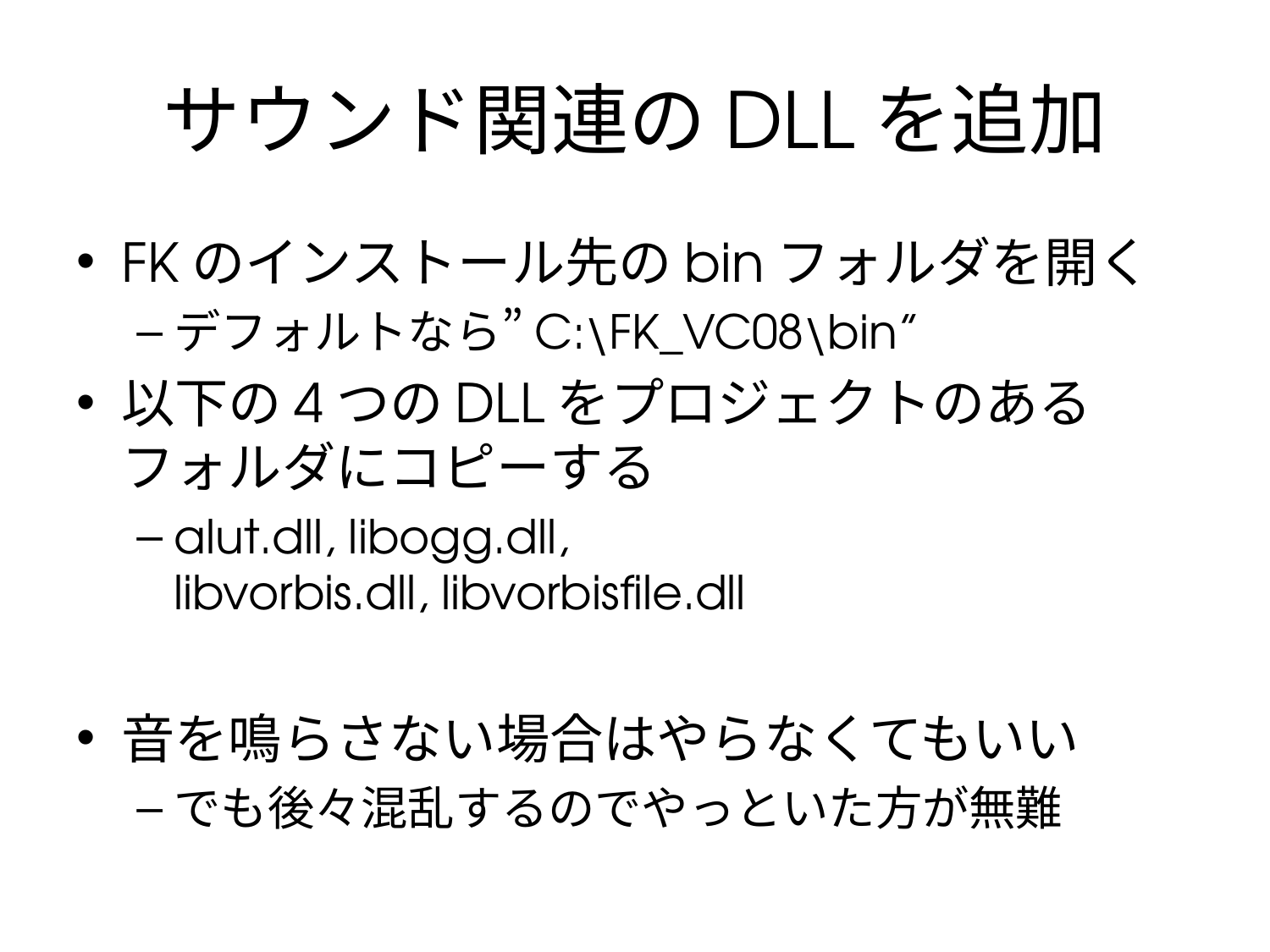

# サウンド関連のDLLを追加
FKのインストール先のbinフォルダを開く
デフォルトなら”C:\FK_VC08\bin”
以下の4つのDLLをプロジェクトのあるフォルダにコピーする
alut.dll, libogg.dll,
libvorbis.dll, libvorbisfile.dll

音を鳴らさない場合はやらなくてもいい
でも後々混乱するのでやっといた方が無難